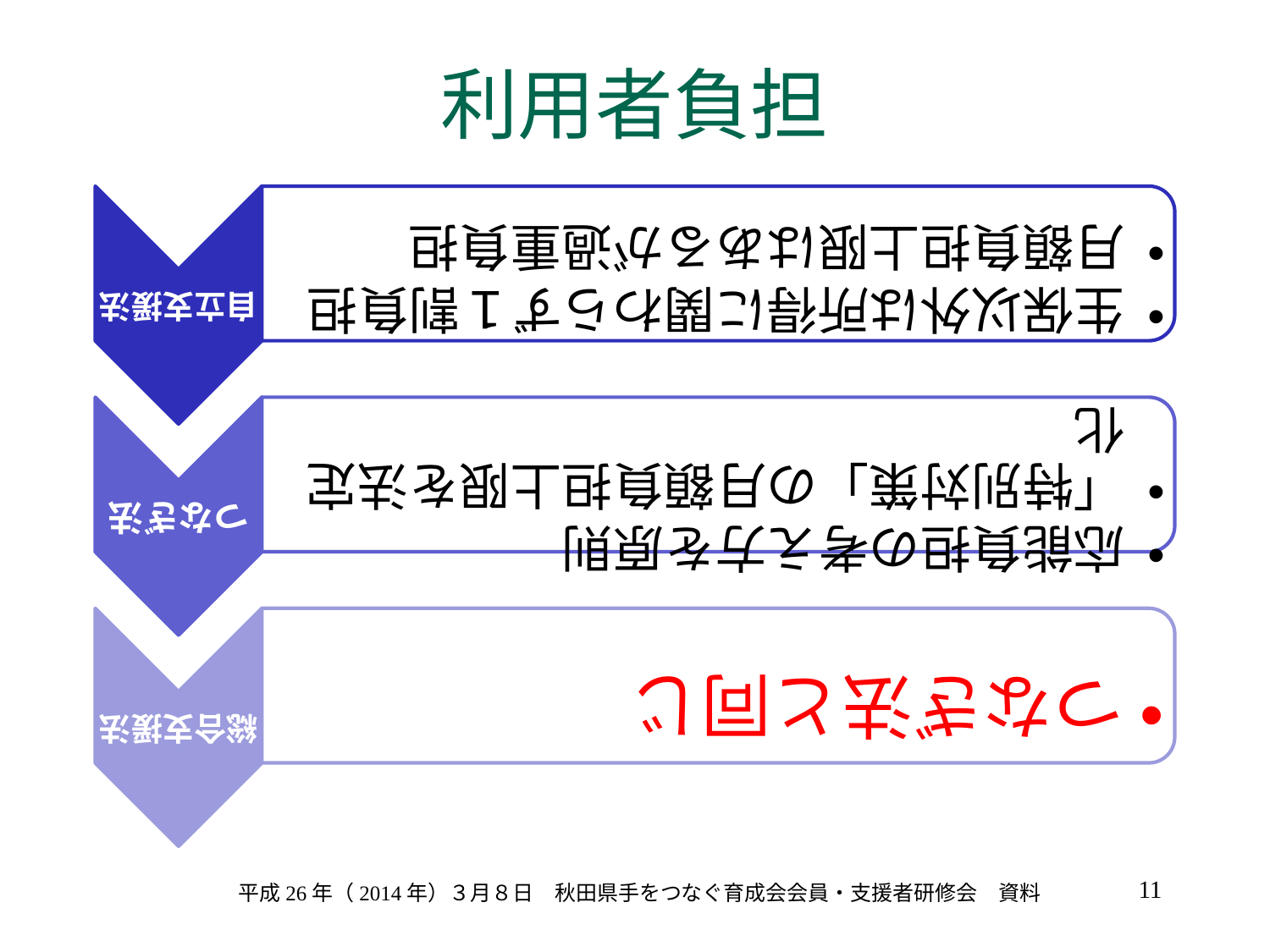

# 利用者負担
自立支援法
生保以外は所得に関わらず１割負担
月額負担上限はあるが過重負担
つなぎ法
応能負担の考え方を原則
「特別対策」の月額負担上限を法定化
総合支援法
つなぎ法と同じ
11